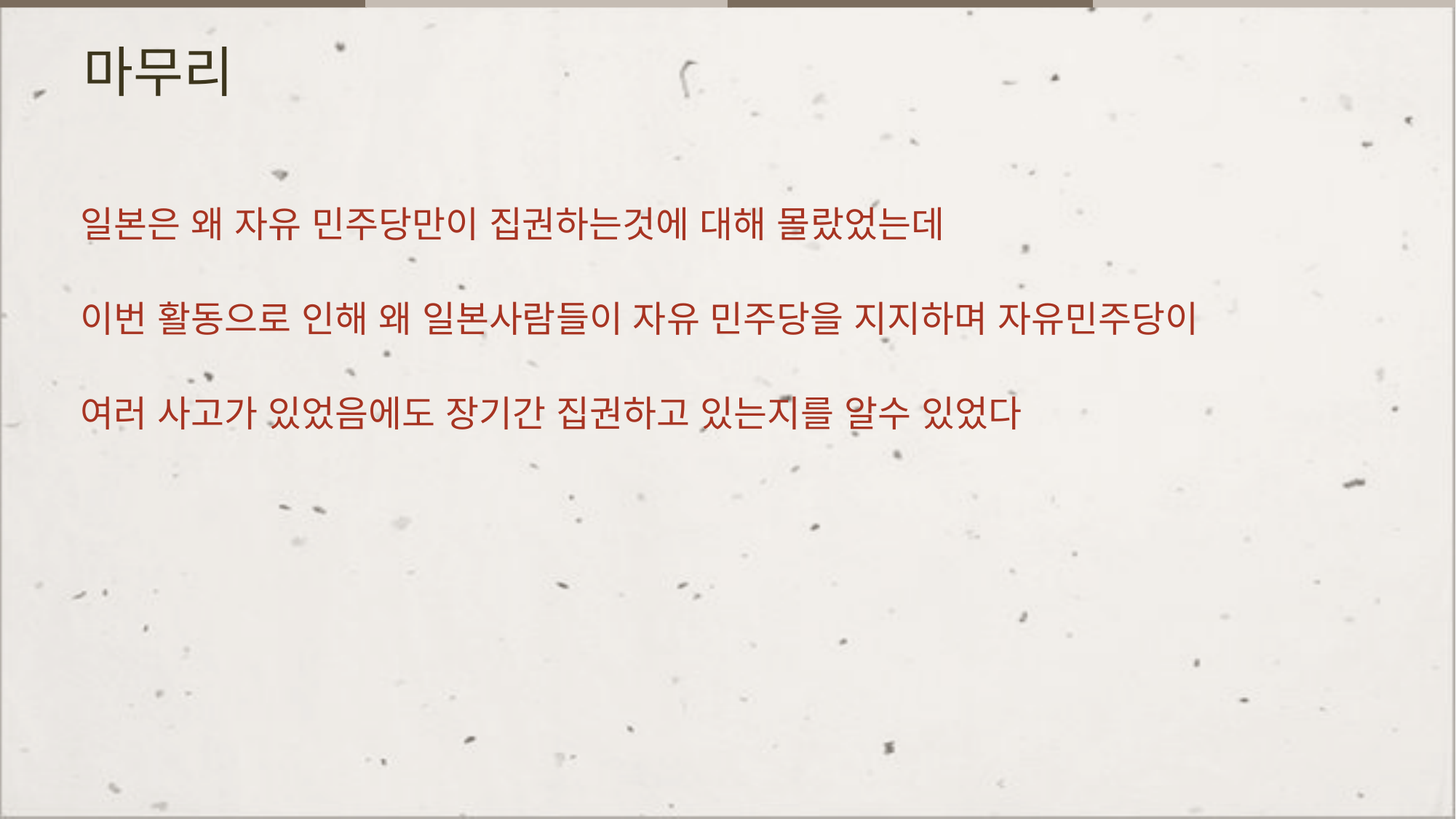

# 마무리
일본은 왜 자유 민주당만이 집권하는것에 대해 몰랐었는데
이번 활동으로 인해 왜 일본사람들이 자유 민주당을 지지하며 자유민주당이
여러 사고가 있었음에도 장기간 집권하고 있는지를 알수 있었다